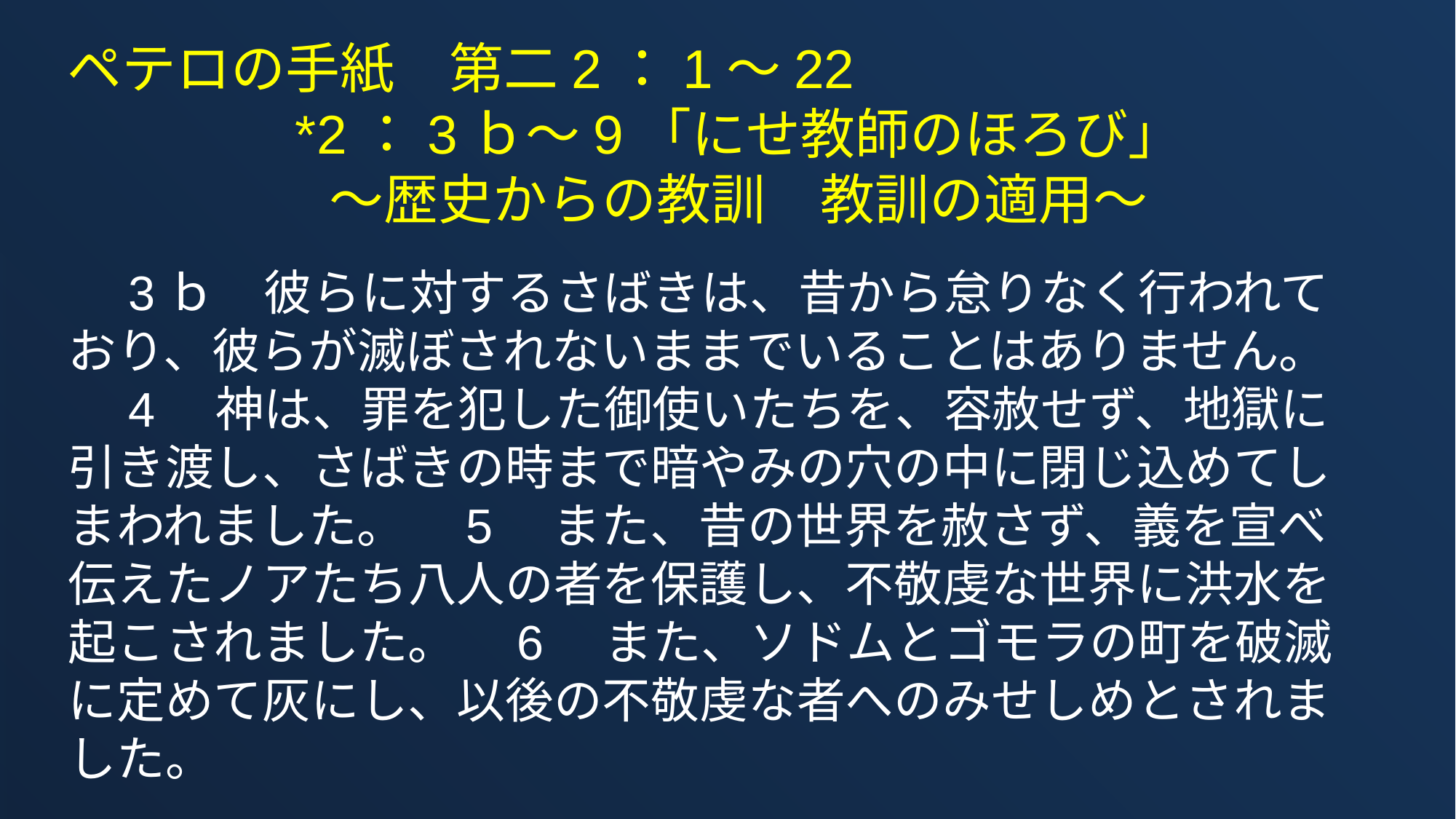

ペテロの手紙　第二2：1～22
*2：3ｂ～9「にせ教師のほろび」
～歴史からの教訓　教訓の適用～
　3ｂ　彼らに対するさばきは、昔から怠りなく行われており、彼らが滅ぼされないままでいることはありません。　4　神は、罪を犯した御使いたちを、容赦せず、地獄に引き渡し、さばきの時まで暗やみの穴の中に閉じ込めてしまわれました。　5　また、昔の世界を赦さず、義を宣べ伝えたノアたち八人の者を保護し、不敬虔な世界に洪水を起こされました。　6　また、ソドムとゴモラの町を破滅に定めて灰にし、以後の不敬虔な者へのみせしめとされました。